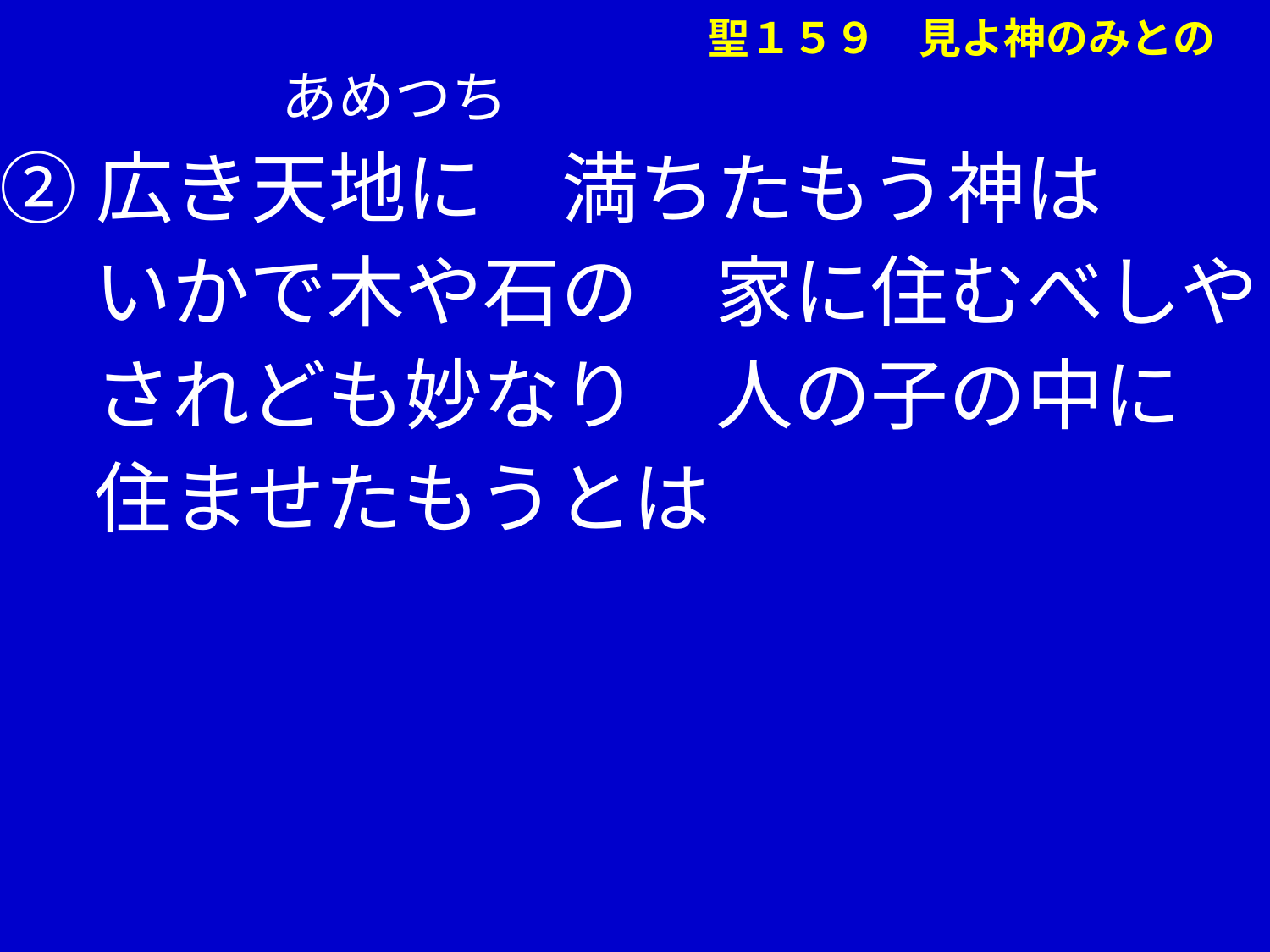

聖１５９　見よ神のみとの
　　　　　あめつち
②広き天地に　満ちたもう神は
　 いかで木や石の　家に住むべしや
　 されども妙なり　人の子の中に
　 住ませたもうとは